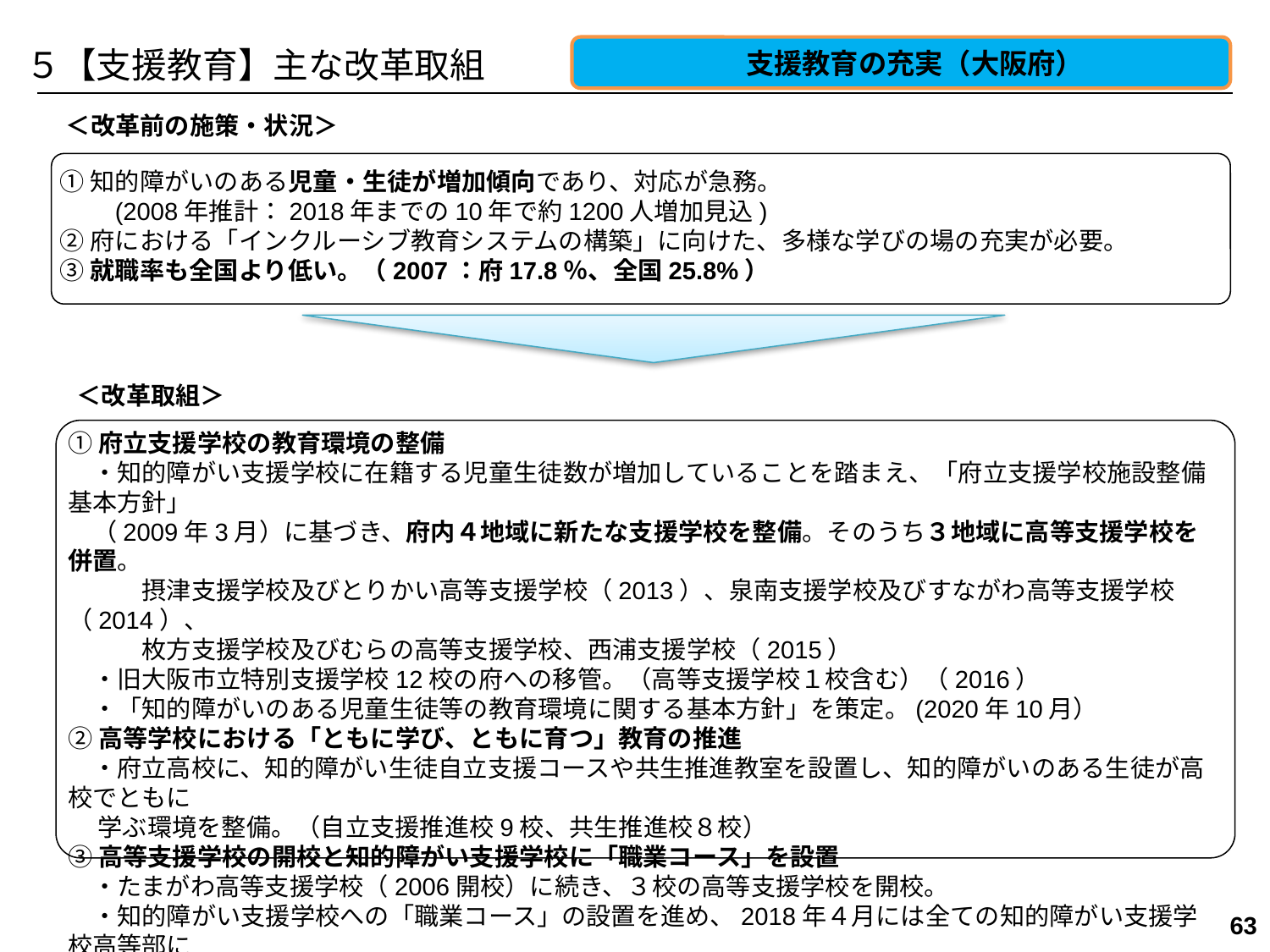

５【支援教育】主な改革取組
　支援教育の充実（大阪府）
＜改革前の施策・状況＞
①知的障がいのある児童・生徒が増加傾向であり、対応が急務。
　　(2008年推計：2018年までの10年で約1200人増加見込)
②府における「インクルーシブ教育システムの構築」に向けた、多様な学びの場の充実が必要。
③就職率も全国より低い。（2007：府17.8％、全国25.8%）

＜改革取組＞
①府立支援学校の教育環境の整備
　・知的障がい支援学校に在籍する児童生徒数が増加していることを踏まえ、「府立支援学校施設整備基本方針」
　（2009年3月）に基づき、府内４地域に新たな支援学校を整備。そのうち３地域に高等支援学校を併置。
　　　摂津支援学校及びとりかい高等支援学校（2013）、泉南支援学校及びすながわ高等支援学校（2014）、
　　　枚方支援学校及びむらの高等支援学校、西浦支援学校（2015）
　・旧大阪市立特別支援学校12校の府への移管。（高等支援学校１校含む）（2016）
　・「知的障がいのある児童生徒等の教育環境に関する基本方針」を策定。(2020年10月）
②高等学校における「ともに学び、ともに育つ」教育の推進
　・府立高校に、知的障がい生徒自立支援コースや共生推進教室を設置し、知的障がいのある生徒が高校でともに
　 学ぶ環境を整備。（自立支援推進校9校、共生推進校８校）
③高等支援学校の開校と知的障がい支援学校に「職業コース」を設置
　・たまがわ高等支援学校（2006開校）に続き、３校の高等支援学校を開校。
　・知的障がい支援学校への「職業コース」の設置を進め、2018年４月には全ての知的障がい支援学校高等部に
　　設置を完了。
63